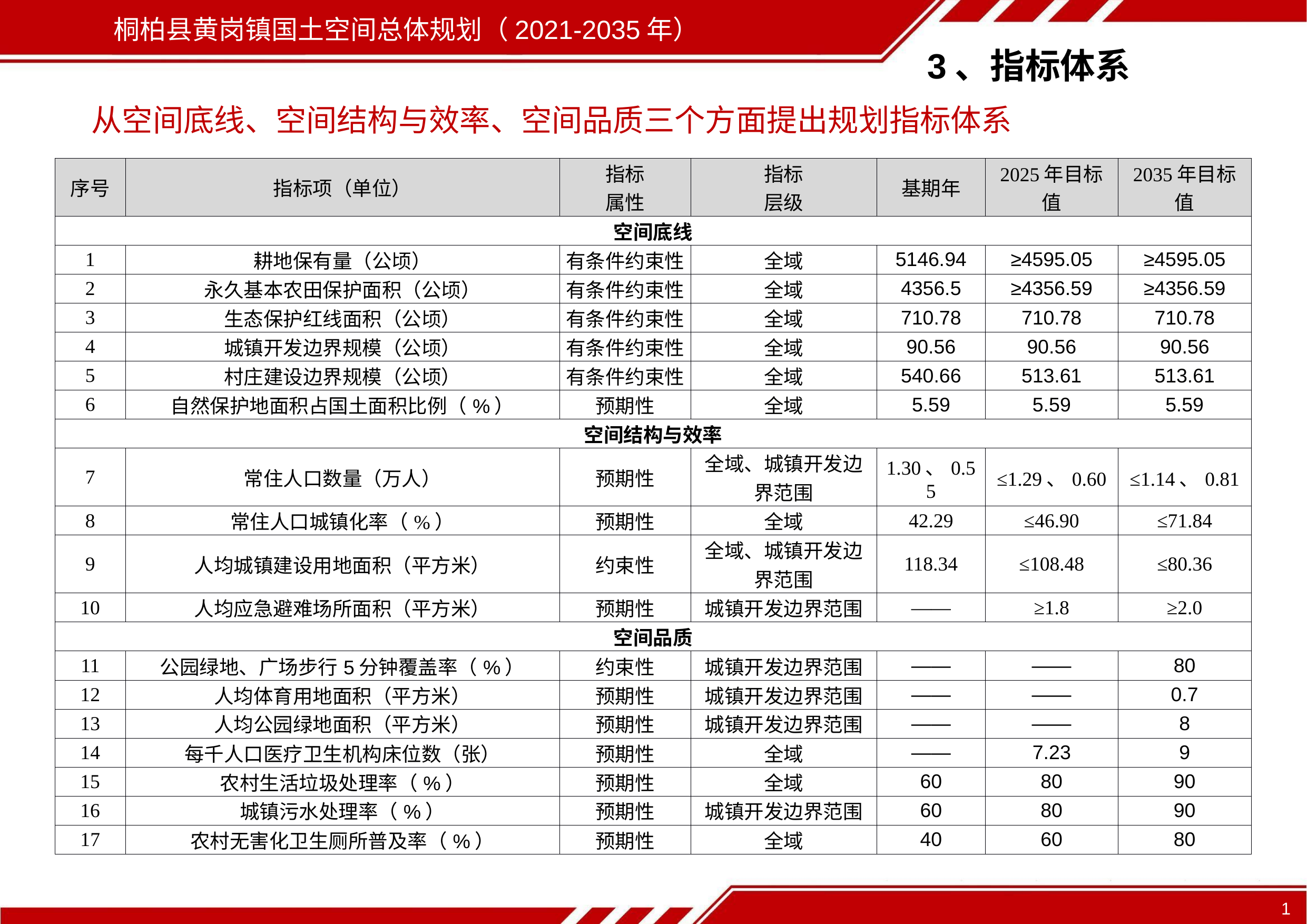

3、指标体系
从空间底线、空间结构与效率、空间品质三个方面提出规划指标体系
| 序号 | 指标项（单位） | 指标 属性 | 指标 层级 | 基期年 | 2025年目标值 | 2035年目标值 |
| --- | --- | --- | --- | --- | --- | --- |
| 空间底线 |  |  |  |  |  |  |
| 1 | 耕地保有量（公顷） | 有条件约束性 | 全域 | 5146.94 | ≥4595.05 | ≥4595.05 |
| 2 | 永久基本农田保护面积（公顷） | 有条件约束性 | 全域 | 4356.5 | ≥4356.59 | ≥4356.59 |
| 3 | 生态保护红线面积（公顷） | 有条件约束性 | 全域 | 710.78 | 710.78 | 710.78 |
| 4 | 城镇开发边界规模（公顷） | 有条件约束性 | 全域 | 90.56 | 90.56 | 90.56 |
| 5 | 村庄建设边界规模（公顷） | 有条件约束性 | 全域 | 540.66 | 513.61 | 513.61 |
| 6 | 自然保护地面积占国土面积比例（%） | 预期性 | 全域 | 5.59 | 5.59 | 5.59 |
| 空间结构与效率 |  |  |  |  |  |  |
| 7 | 常住人口数量（万人） | 预期性 | 全域、城镇开发边界范围 | 1.30、0.55 | ≤1.29、0.60 | ≤1.14、0.81 |
| 8 | 常住人口城镇化率（%） | 预期性 | 全域 | 42.29 | ≤46.90 | ≤71.84 |
| 9 | 人均城镇建设用地面积（平方米） | 约束性 | 全域、城镇开发边界范围 | 118.34 | ≤108.48 | ≤80.36 |
| 10 | 人均应急避难场所面积（平方米） | 预期性 | 城镇开发边界范围 | —— | ≥1.8 | ≥2.0 |
| 空间品质 |  |  |  |  |  |  |
| 11 | 公园绿地、广场步行5分钟覆盖率（%） | 约束性 | 城镇开发边界范围 | —— | —— | 80 |
| 12 | 人均体育用地面积（平方米） | 预期性 | 城镇开发边界范围 | —— | —— | 0.7 |
| 13 | 人均公园绿地面积（平方米） | 预期性 | 城镇开发边界范围 | —— | —— | 8 |
| 14 | 每千人口医疗卫生机构床位数（张） | 预期性 | 全域 | —— | 7.23 | 9 |
| 15 | 农村生活垃圾处理率（%） | 预期性 | 全域 | 60 | 80 | 90 |
| 16 | 城镇污水处理率（%） | 预期性 | 城镇开发边界范围 | 60 | 80 | 90 |
| 17 | 农村无害化卫生厕所普及率（%） | 预期性 | 全域 | 40 | 60 | 80 |
6